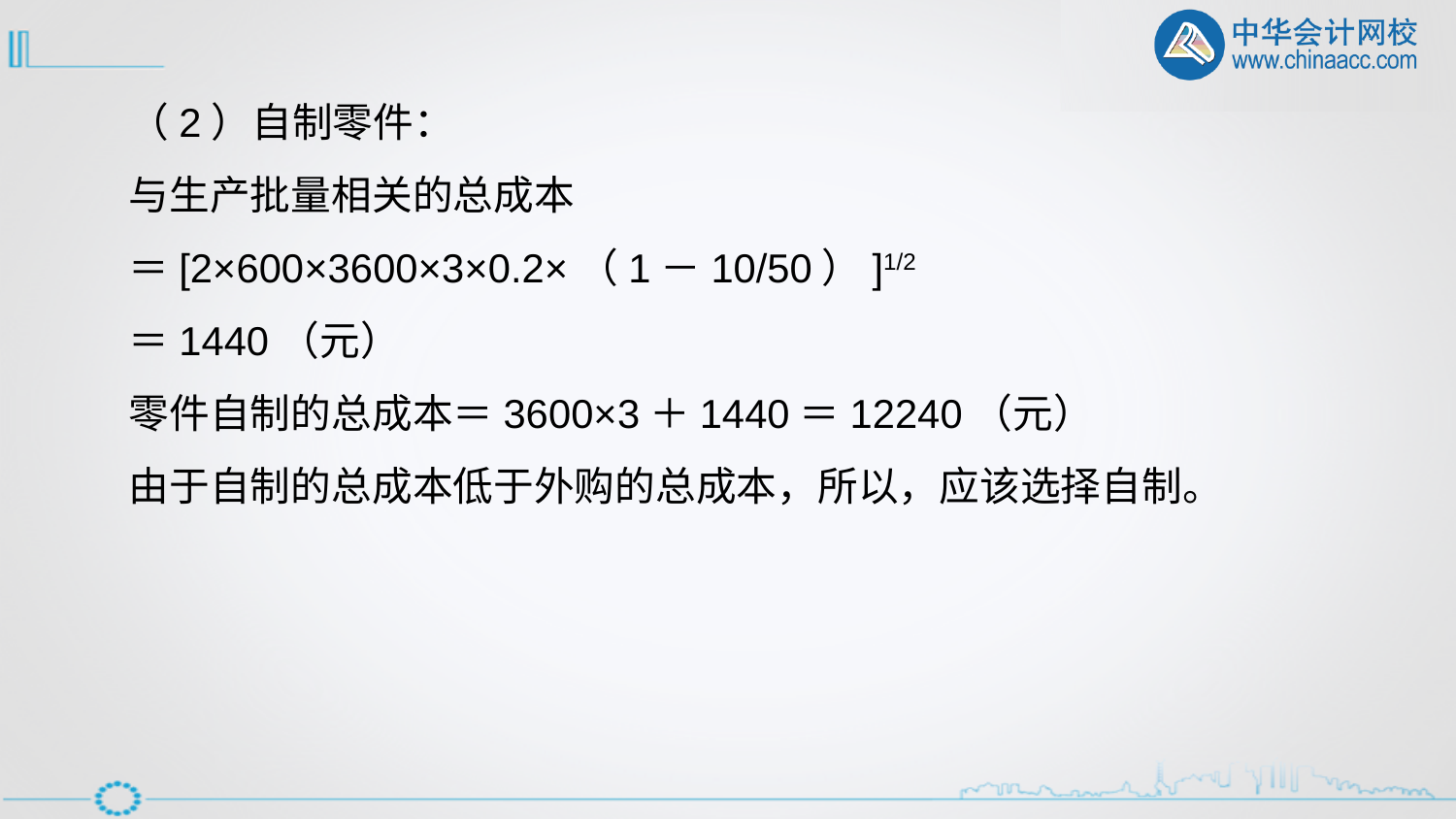

（2）自制零件：
与生产批量相关的总成本
＝[2×600×3600×3×0.2×（1－10/50）]1/2
＝1440（元）
零件自制的总成本＝3600×3＋1440＝12240（元）
由于自制的总成本低于外购的总成本，所以，应该选择自制。